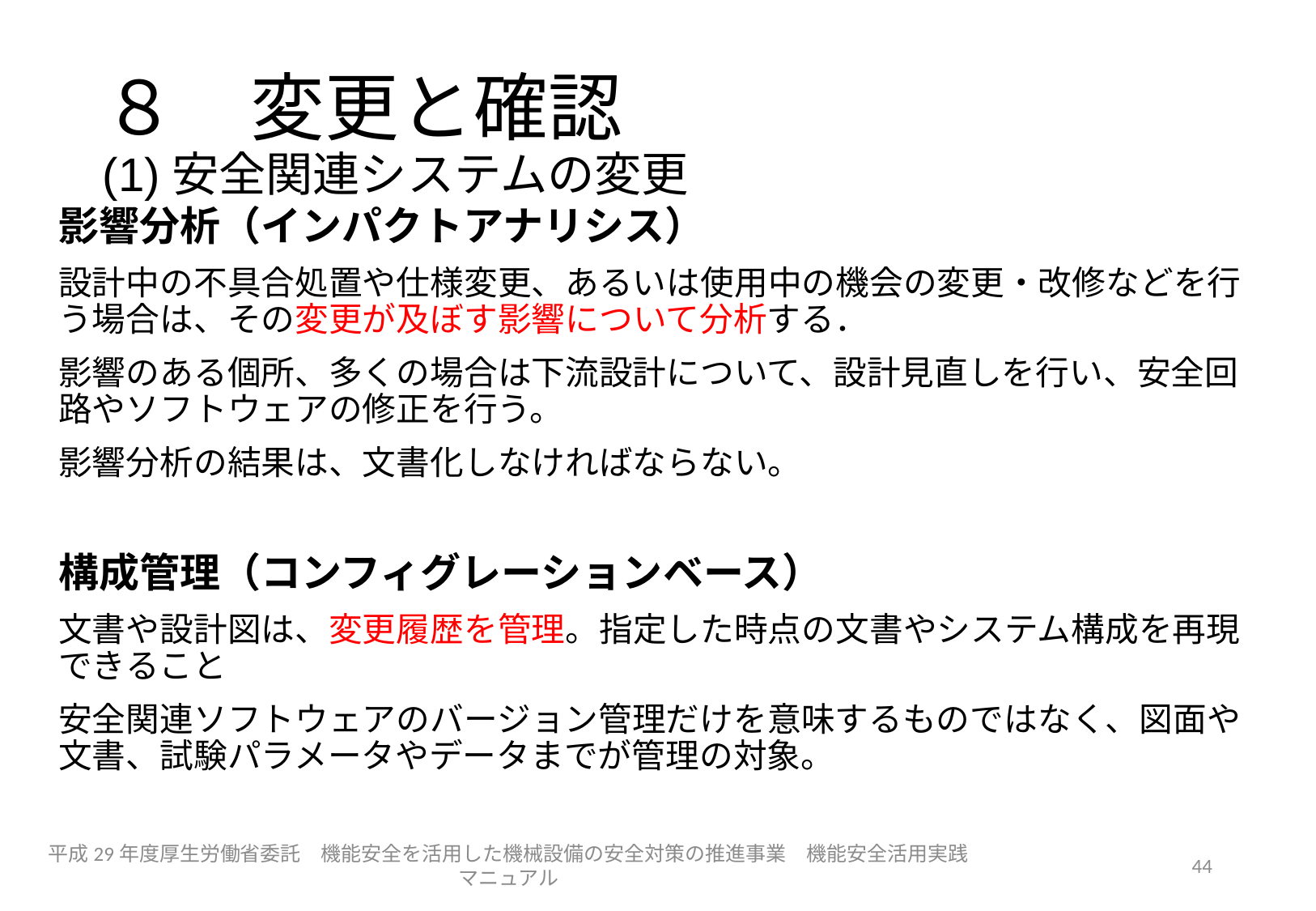

# ８　変更と確認 (1)安全関連システムの変更
影響分析（インパクトアナリシス）
設計中の不具合処置や仕様変更、あるいは使用中の機会の変更・改修などを行う場合は、その変更が及ぼす影響について分析する．
影響のある個所、多くの場合は下流設計について、設計見直しを行い、安全回路やソフトウェアの修正を行う。
影響分析の結果は、文書化しなければならない。

構成管理（コンフィグレーションベース）
文書や設計図は、変更履歴を管理。指定した時点の文書やシステム構成を再現できること
安全関連ソフトウェアのバージョン管理だけを意味するものではなく、図面や文書、試験パラメータやデータまでが管理の対象。
平成29年度厚生労働省委託　機能安全を活用した機械設備の安全対策の推進事業　機能安全活用実践マニュアル
44